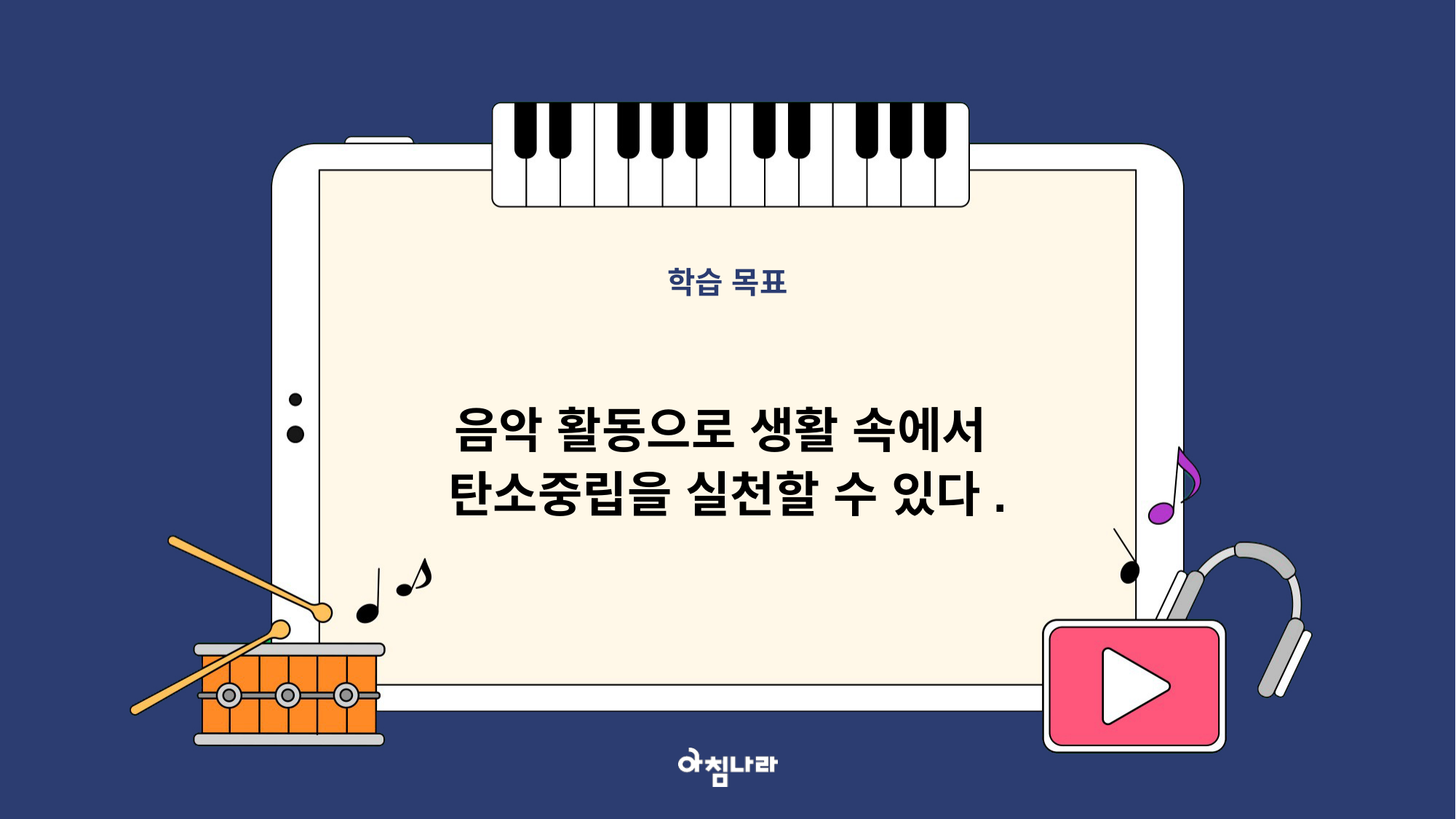

학습 목표
음악 활동으로 생활 속에서
탄소중립을 실천할 수 있다.